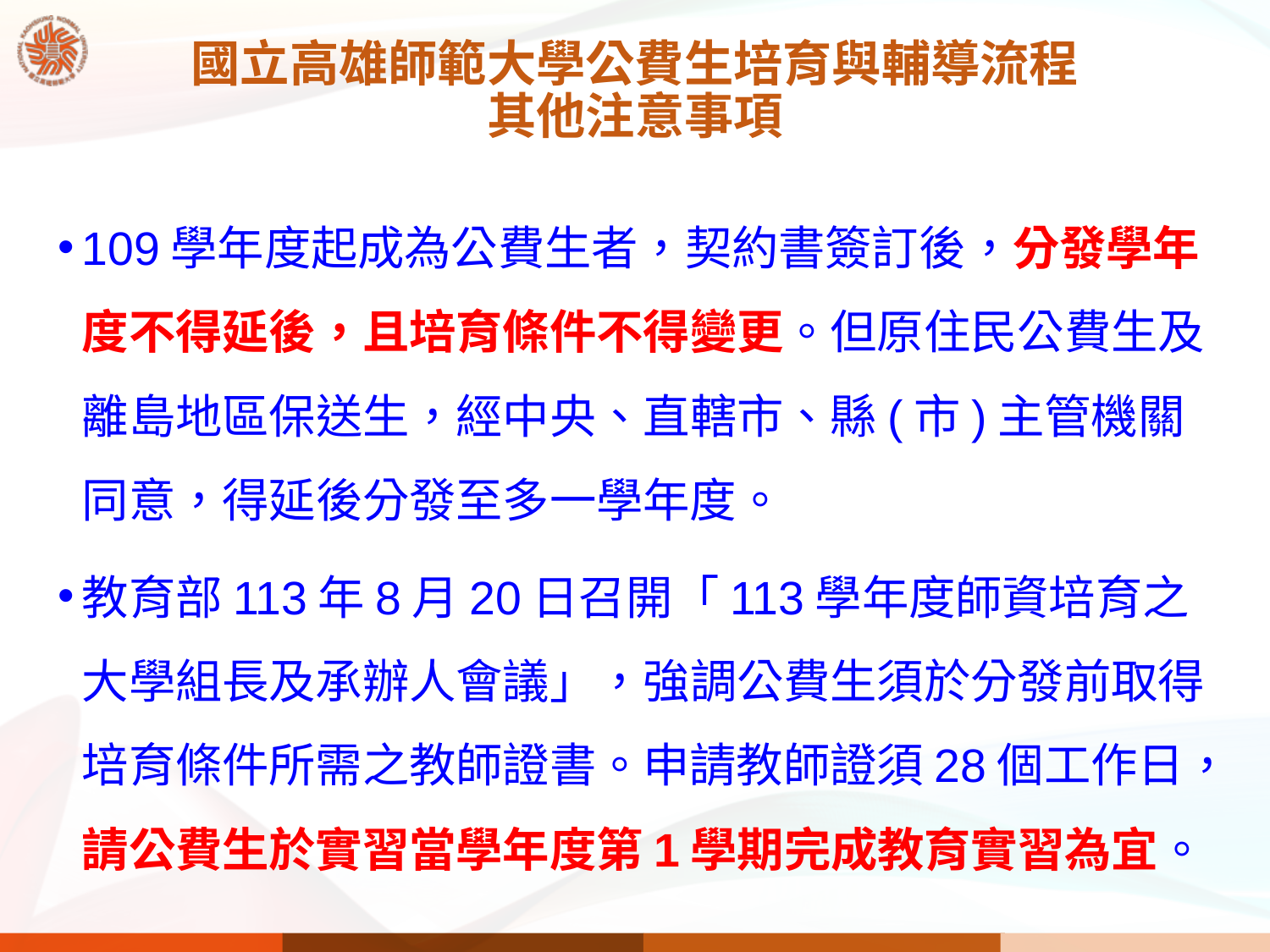

# 國立高雄師範大學公費生培育與輔導流程 其他注意事項
109學年度起成為公費生者，契約書簽訂後，分發學年度不得延後，且培育條件不得變更。但原住民公費生及離島地區保送生，經中央、直轄市、縣(市)主管機關同意，得延後分發至多一學年度。
教育部113年8月20日召開「113學年度師資培育之大學組長及承辦人會議」，強調公費生須於分發前取得培育條件所需之教師證書。申請教師證須28個工作日，請公費生於實習當學年度第1學期完成教育實習為宜。